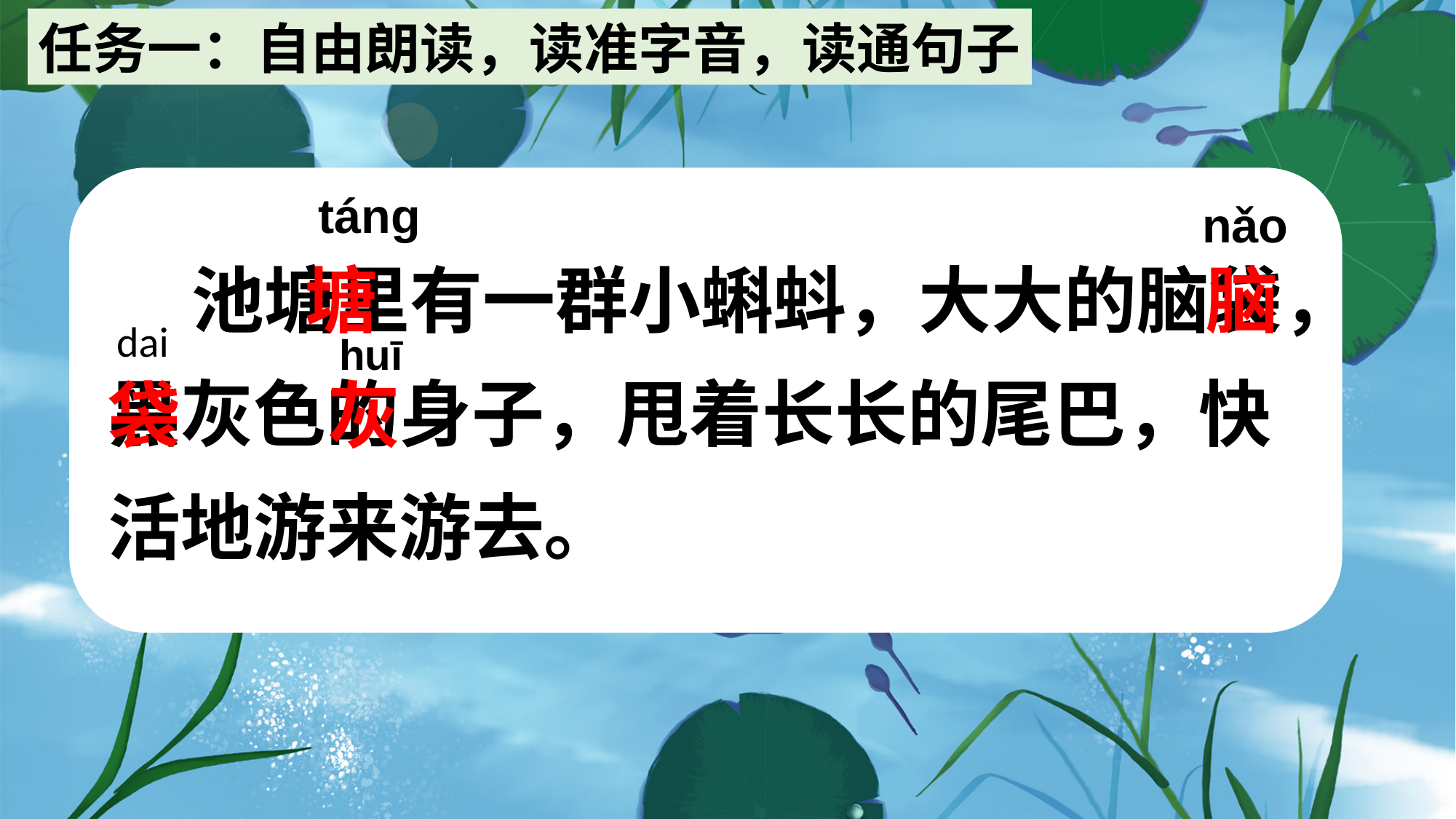

任务一：自由朗读，读准字音，读通句子

    池塘里有一群小蝌蚪，大大的脑袋，黑灰色的身子，甩着长长的尾巴，快活地游来游去。
táng
nǎo
  塘
脑
dai
huī
袋
灰